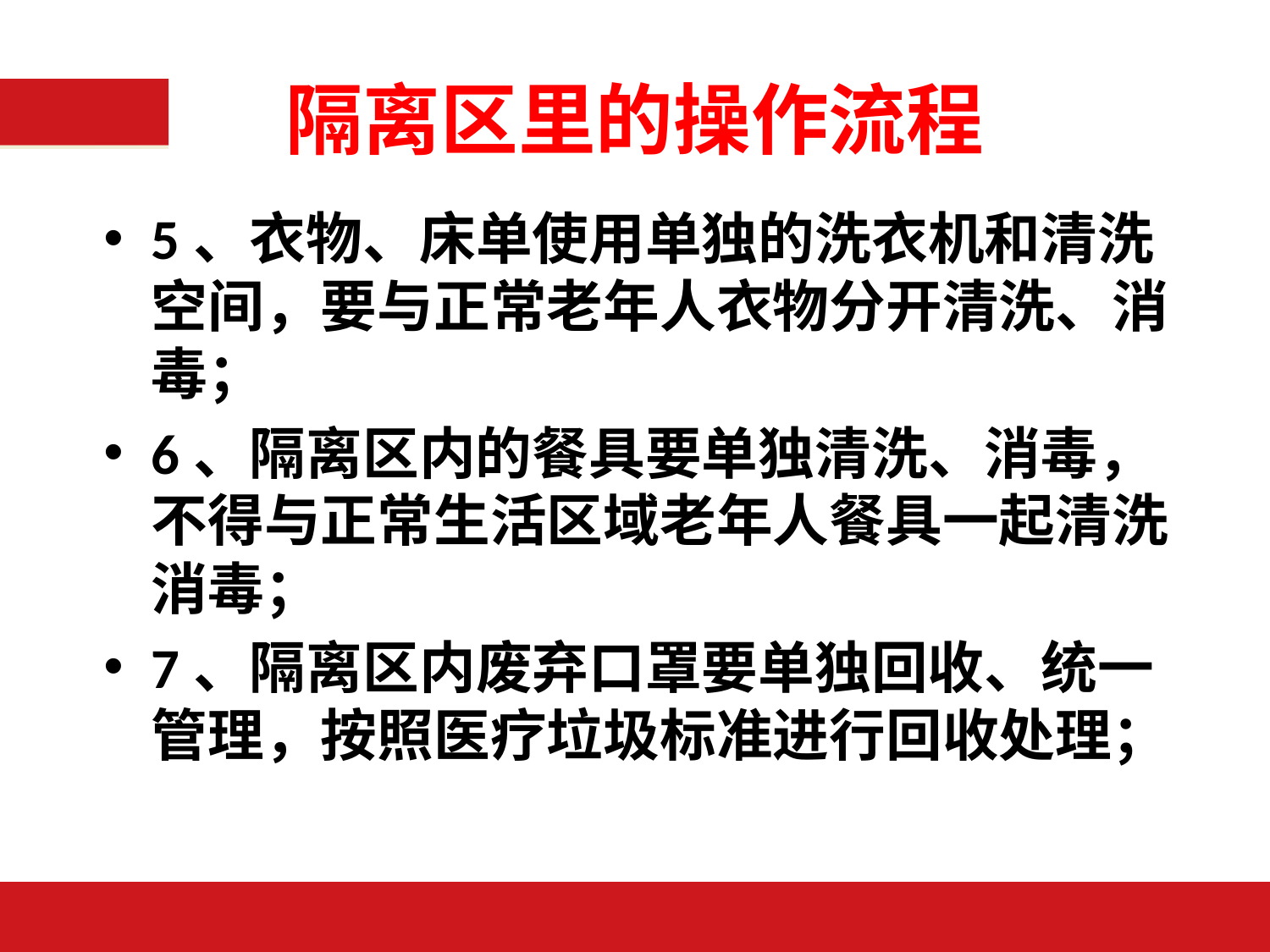

# 隔离区里的操作流程
5、衣物、床单使用单独的洗衣机和清洗空间，要与正常老年人衣物分开清洗、消毒；
6、隔离区内的餐具要单独清洗、消毒，不得与正常生活区域老年人餐具一起清洗消毒；
7、隔离区内废弃口罩要单独回收、统一管理，按照医疗垃圾标准进行回收处理；